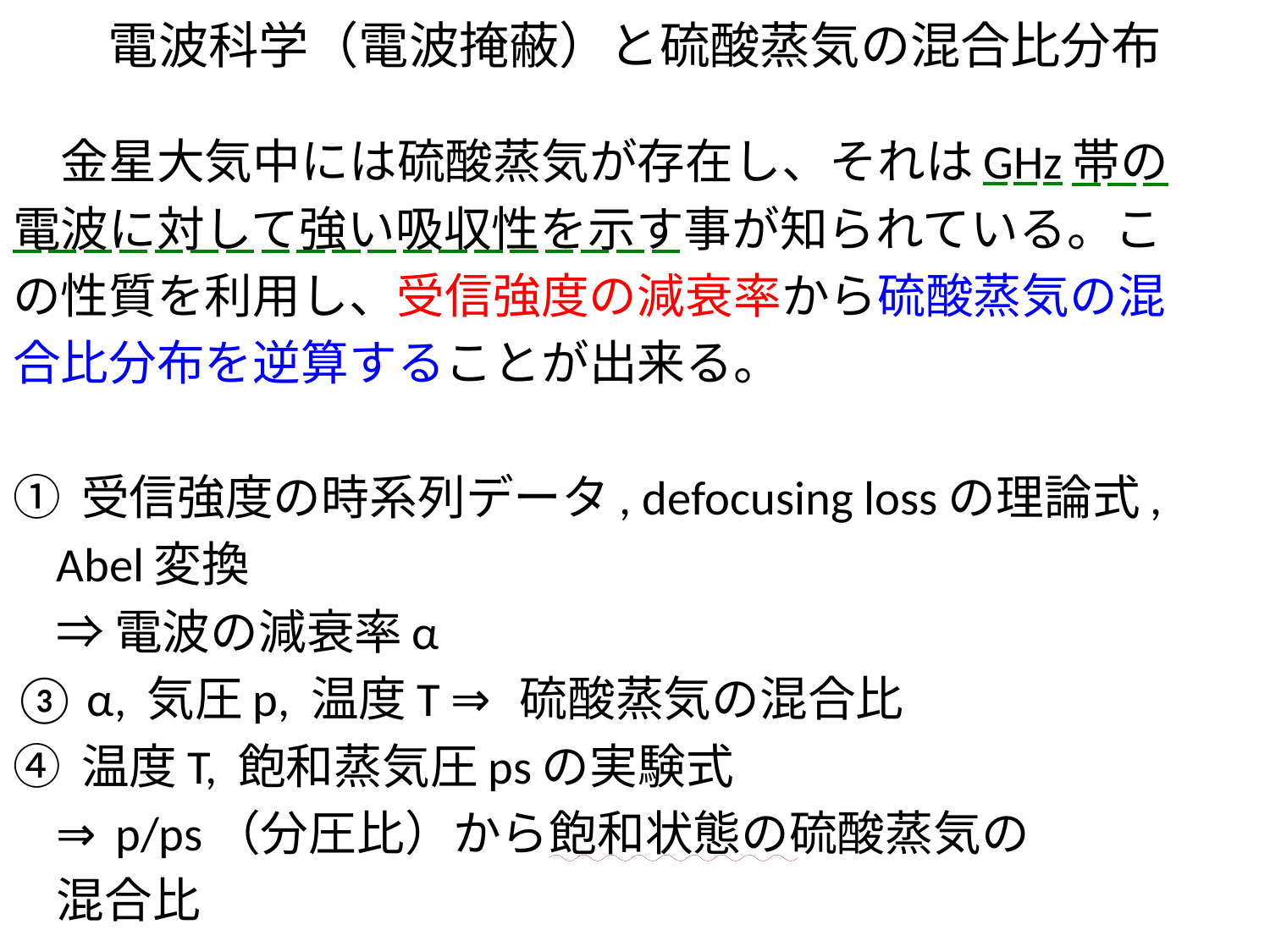

# 電波科学（電波掩蔽）と硫酸蒸気の混合比分布
　金星大気中には硫酸蒸気が存在し、それはGHz帯の
電波に対して強い吸収性を示す事が知られている。こ
の性質を利用し、受信強度の減衰率から硫酸蒸気の混
合比分布を逆算することが出来る。

① 受信強度の時系列データ, defocusing lossの理論式,
	Abel変換
				⇒電波の減衰率α
③ α, 気圧p, 温度T ⇒ 硫酸蒸気の混合比
④ 温度T, 飽和蒸気圧psの実験式
				⇒ p/ps（分圧比）から飽和状態の硫酸蒸気の
					混合比